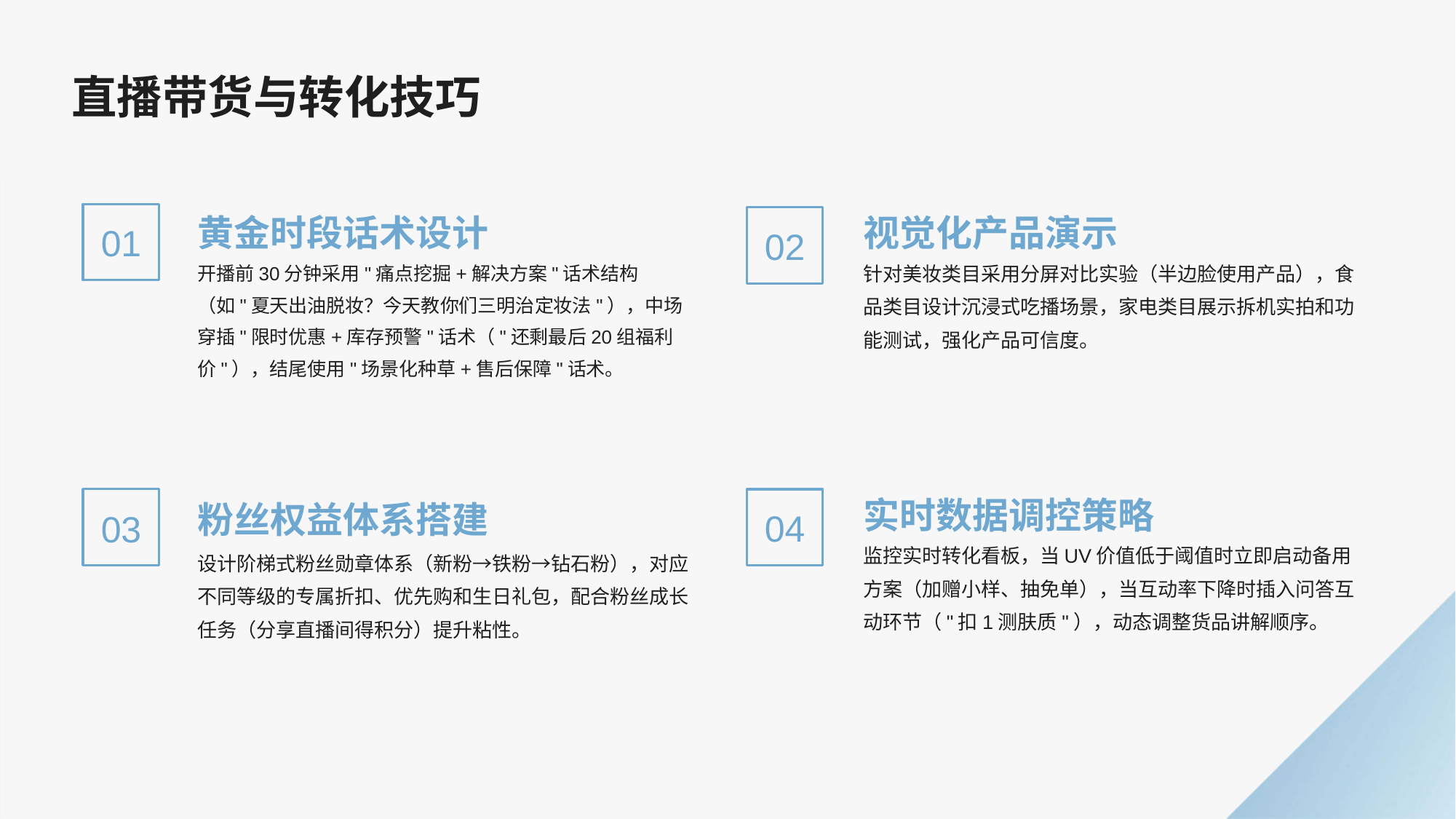

直播带货与转化技巧
视觉化产品演示
黄金时段话术设计

01
02
针对美妆类目采用分屏对比实验（半边脸使用产品），食品类目设计沉浸式吃播场景，家电类目展示拆机实拍和功能测试，强化产品可信度。
开播前30分钟采用"痛点挖掘+解决方案"话术结构（如"夏天出油脱妆？今天教你们三明治定妆法"），中场穿插"限时优惠+库存预警"话术（"还剩最后20组福利价"），结尾使用"场景化种草+售后保障"话术。
实时数据调控策略
粉丝权益体系搭建

04
03
监控实时转化看板，当UV价值低于阈值时立即启动备用方案（加赠小样、抽免单），当互动率下降时插入问答互动环节（"扣1测肤质"），动态调整货品讲解顺序。
设计阶梯式粉丝勋章体系（新粉→铁粉→钻石粉），对应不同等级的专属折扣、优先购和生日礼包，配合粉丝成长任务（分享直播间得积分）提升粘性。